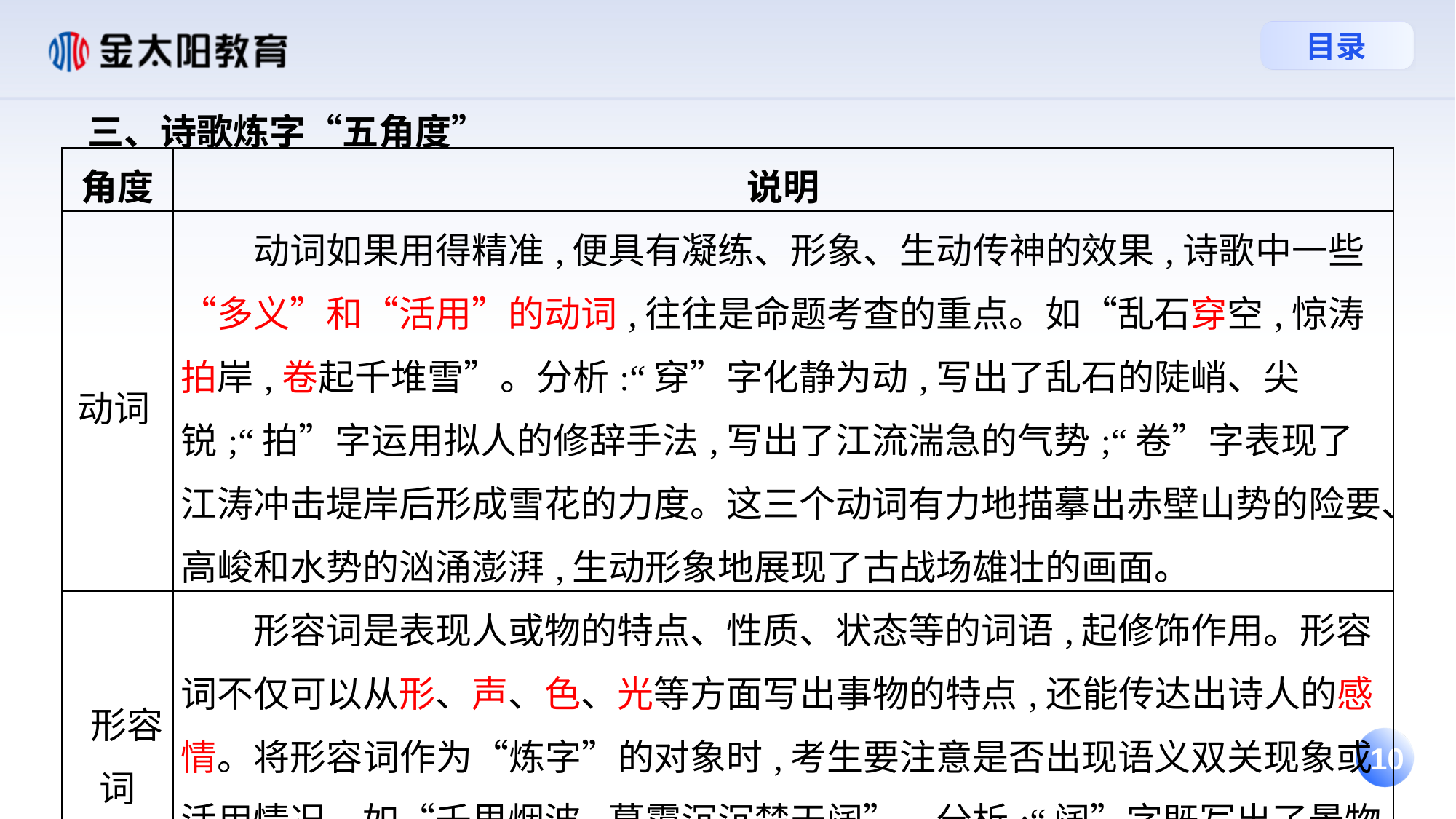

三、诗歌炼字“五角度”

| 角度 | 说明 |
| --- | --- |
| 动词 | 动词如果用得精准,便具有凝练、形象、生动传神的效果,诗歌中一些“多义”和“活用”的动词,往往是命题考查的重点。如“乱石穿空,惊涛拍岸,卷起千堆雪”。分析:“穿”字化静为动,写出了乱石的陡峭、尖锐;“拍”字运用拟人的修辞手法,写出了江流湍急的气势;“卷”字表现了江涛冲击堤岸后形成雪花的力度。这三个动词有力地描摹出赤壁山势的险要、高峻和水势的汹涌澎湃,生动形象地展现了古战场雄壮的画面。 |
| 形容词 | 形容词是表现人或物的特点、性质、状态等的词语,起修饰作用。形容词不仅可以从形、声、色、光等方面写出事物的特点,还能传达出诗人的感情。将形容词作为“炼字”的对象时,考生要注意是否出现语义双关现象或活用情况。如“千里烟波,暮霭沉沉楚天阔”。分析:“阔”字既写出了景物的特征,又写出了作者内心的失落与惆怅。 |